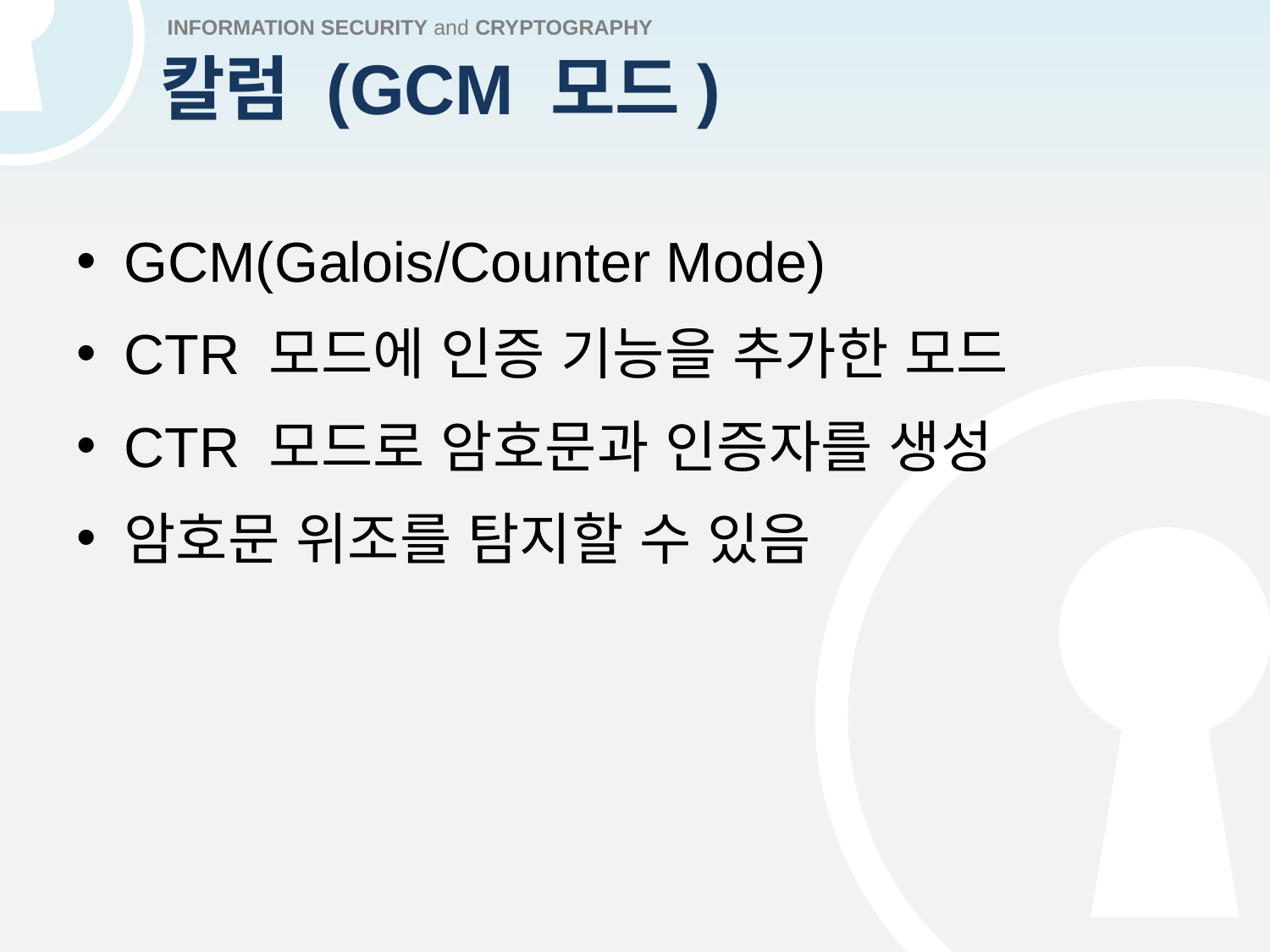

# 칼럼 (GCM 모드)
GCM(Galois/Counter Mode)
CTR 모드에 인증 기능을 추가한 모드
CTR 모드로 암호문과 인증자를 생성
암호문 위조를 탐지할 수 있음